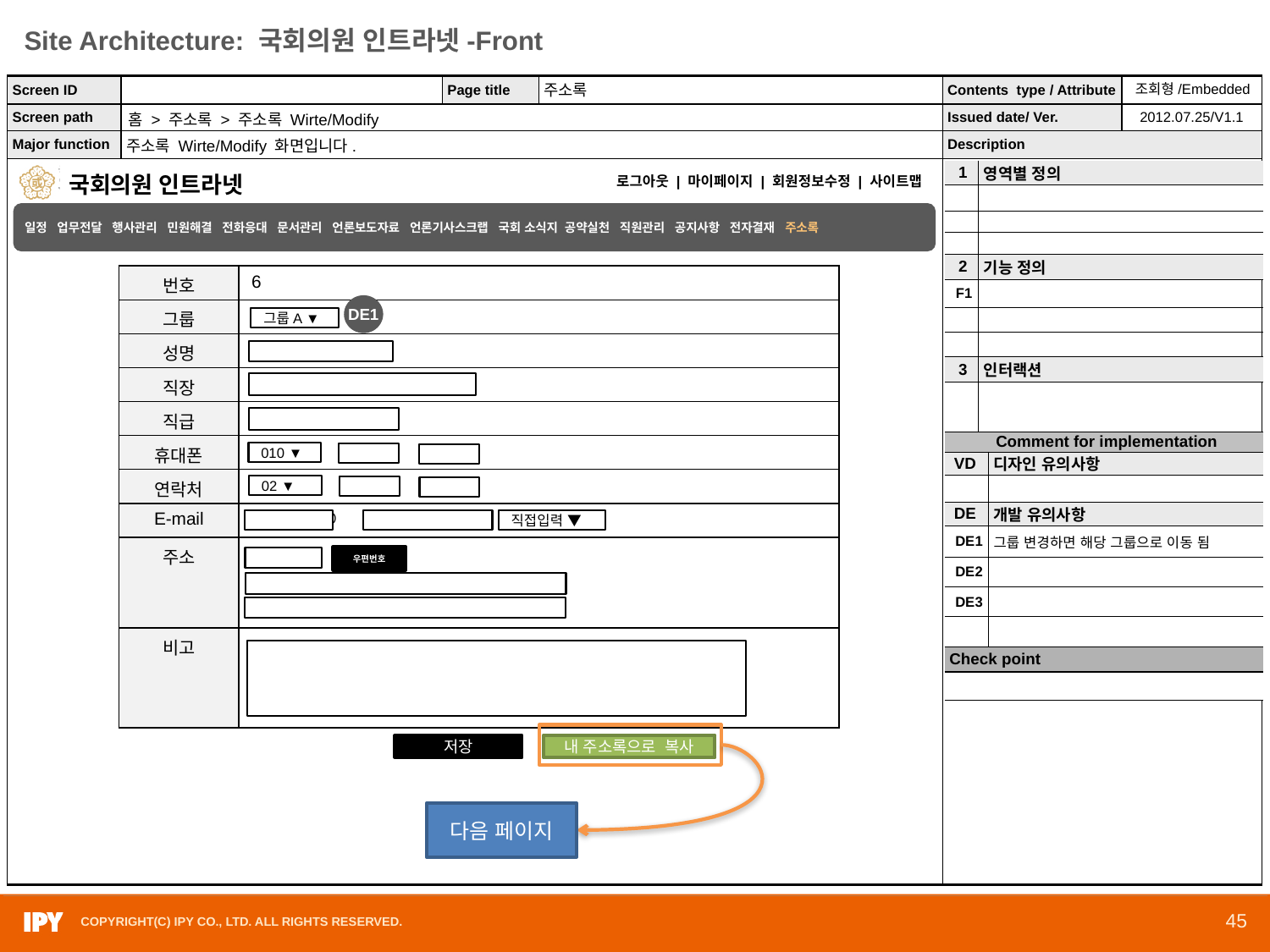

주소록
조회형/Embedded
홈 > 주소록 > 주소록 Wirte/Modify
주소록 Wirte/Modify 화면입니다.
| 1 | 영역별 정의 |  |
| --- | --- | --- |
|  |  |  |
|  |  |  |
|  |  |  |
| 2 | 기능 정의 |  |
| F1 |  |  |
|  |  |  |
|  |  |  |
| 3 | 인터랙션 |  |
|  |  |  |
| Comment for implementation |  |  |
| VD |  | 디자인 유의사항 |
|  |  |  |
| DE |  | 개발 유의사항 |
| DE1 |  | 그룹 변경하면 해당 그룹으로 이동 됨 |
| DE2 |  |  |
| DE3 |  |  |
|  |  |  |
| Check point |  |  |
|  |  |  |
일정   업무전달   행사관리   민원해결   전화응대   문서관리   언론보도자료   언론기사스크랩   국회 소식지  공약실천   직원관리   공지사항   전자결재   주소록
| 번호 | 6 |
| --- | --- |
| 그룹 |  |
| 성명 |  |
| 직장 |  |
| 직급 |  |
| 휴대폰 | - - |
| 연락처 | - - |
| E-mail | @ |
| 주소 |  |
| 비고 |  |
DE1
그룹A ▼

010 ▼

02 ▼

직접입력 ▼

우편번호

저장
내 주소록으로  복사
다음 페이지
45